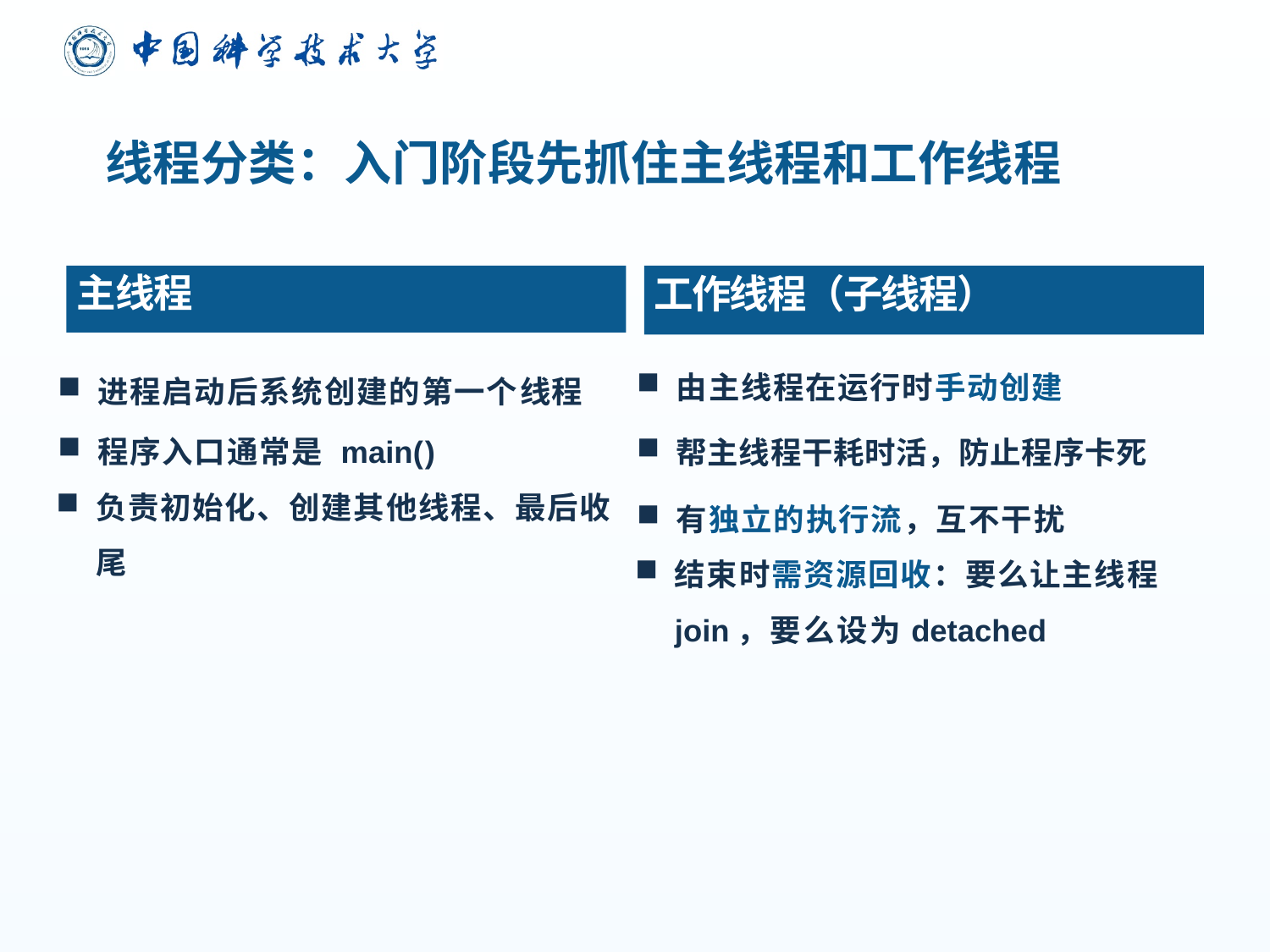

线程分类：入门阶段先抓住主线程和工作线程

主线程

工作线程（子线程）

由主线程在运行时手动创建
帮主线程干耗时活，防止程序卡死
有独立的执行流，互不干扰
结束时需资源回收：要么让主线程 join，要么设为detached

进程启动后系统创建的第一个线程
程序入口通常是 main()
负责初始化、创建其他线程、最后收尾